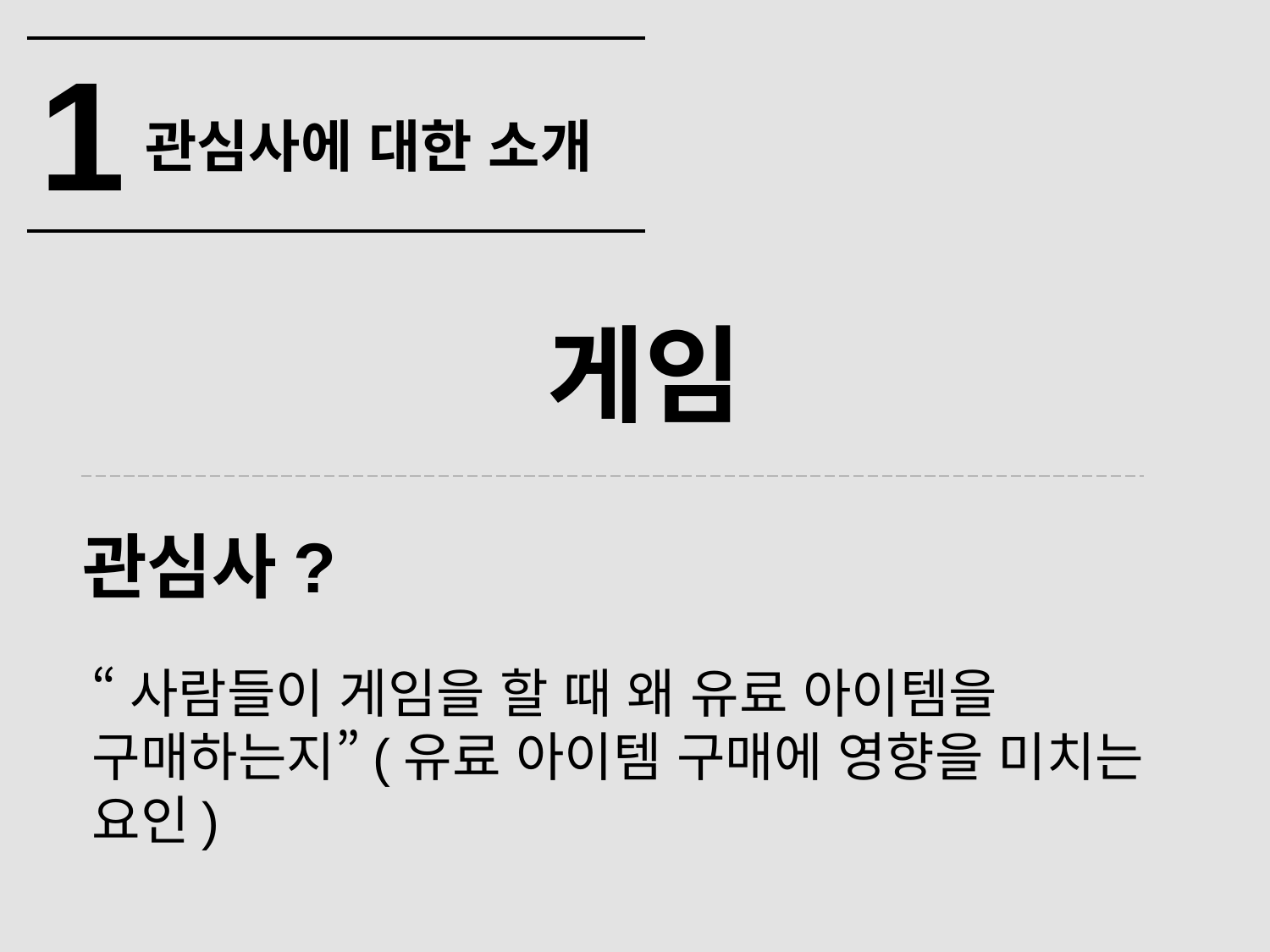

1
관심사에 대한 소개
게임
관심사?
“사람들이 게임을 할 때 왜 유료 아이템을 구매하는지”(유료 아이템 구매에 영향을 미치는 요인)